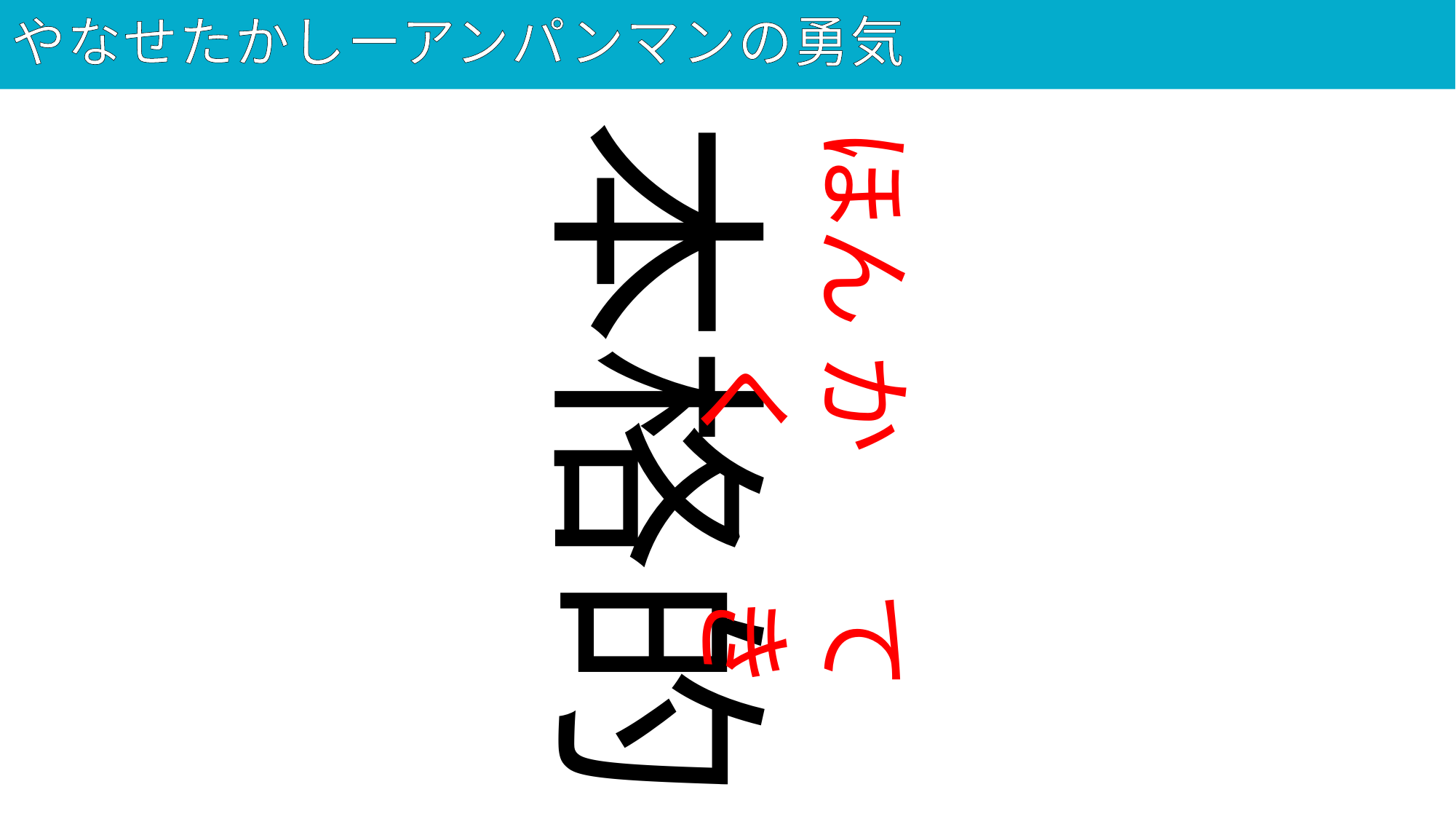

# やなせたかしーアンパンマンの勇気
64
本格的
ほん
かく
てき